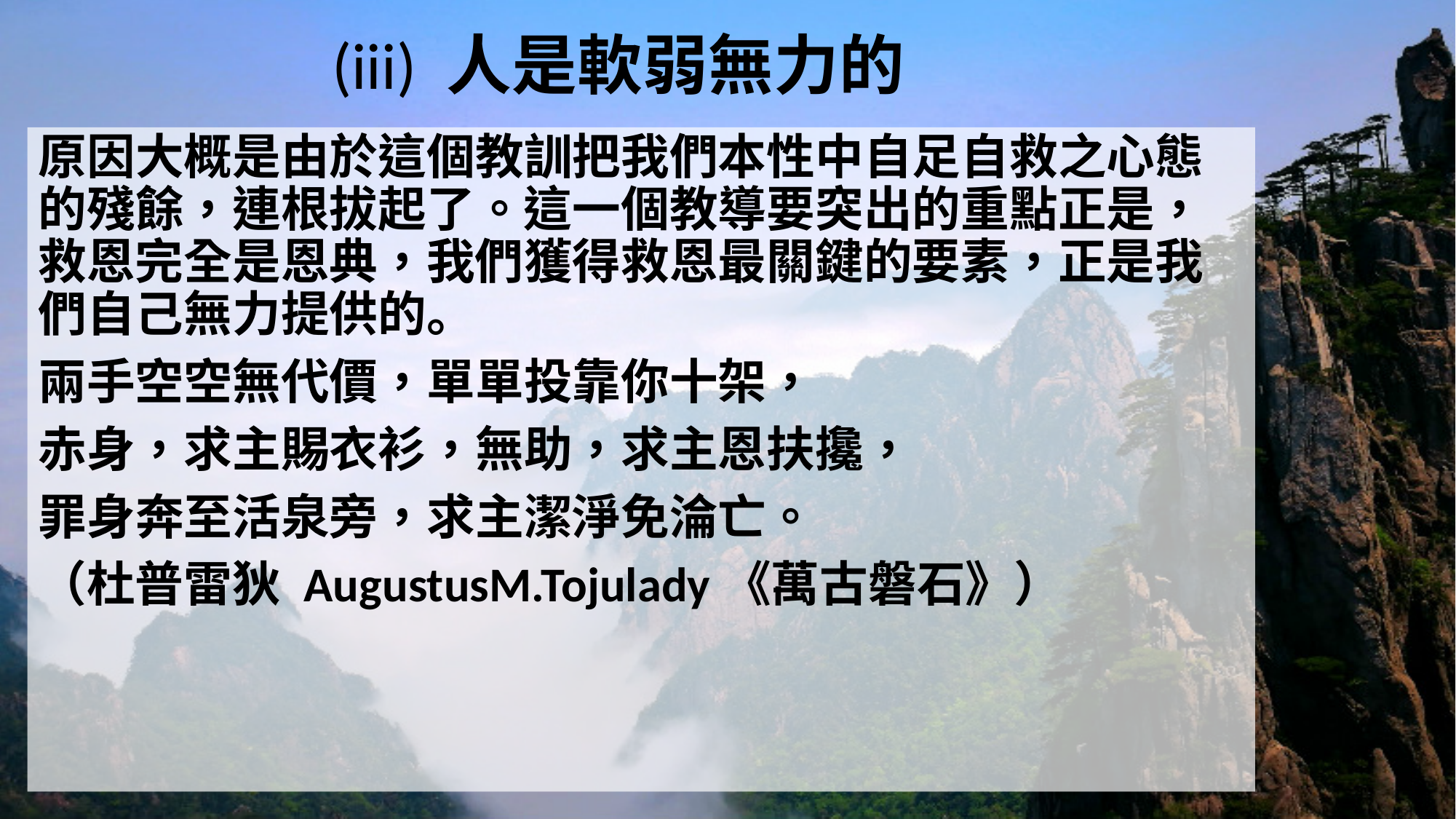

# (iii) 人是軟弱無力的
原因大概是由於這個教訓把我們本性中自足自救之心態的殘餘，連根拔起了。這一個教導要突出的重點正是，救恩完全是恩典，我們獲得救恩最關鍵的要素，正是我們自己無力提供的。
兩手空空無代價，單單投靠你十架，
赤身，求主賜衣衫，無助，求主恩扶攙，
罪身奔至活泉旁，求主潔淨免淪亡。
（杜普雷狄 AugustusM.Tojulady《萬古磐石》）